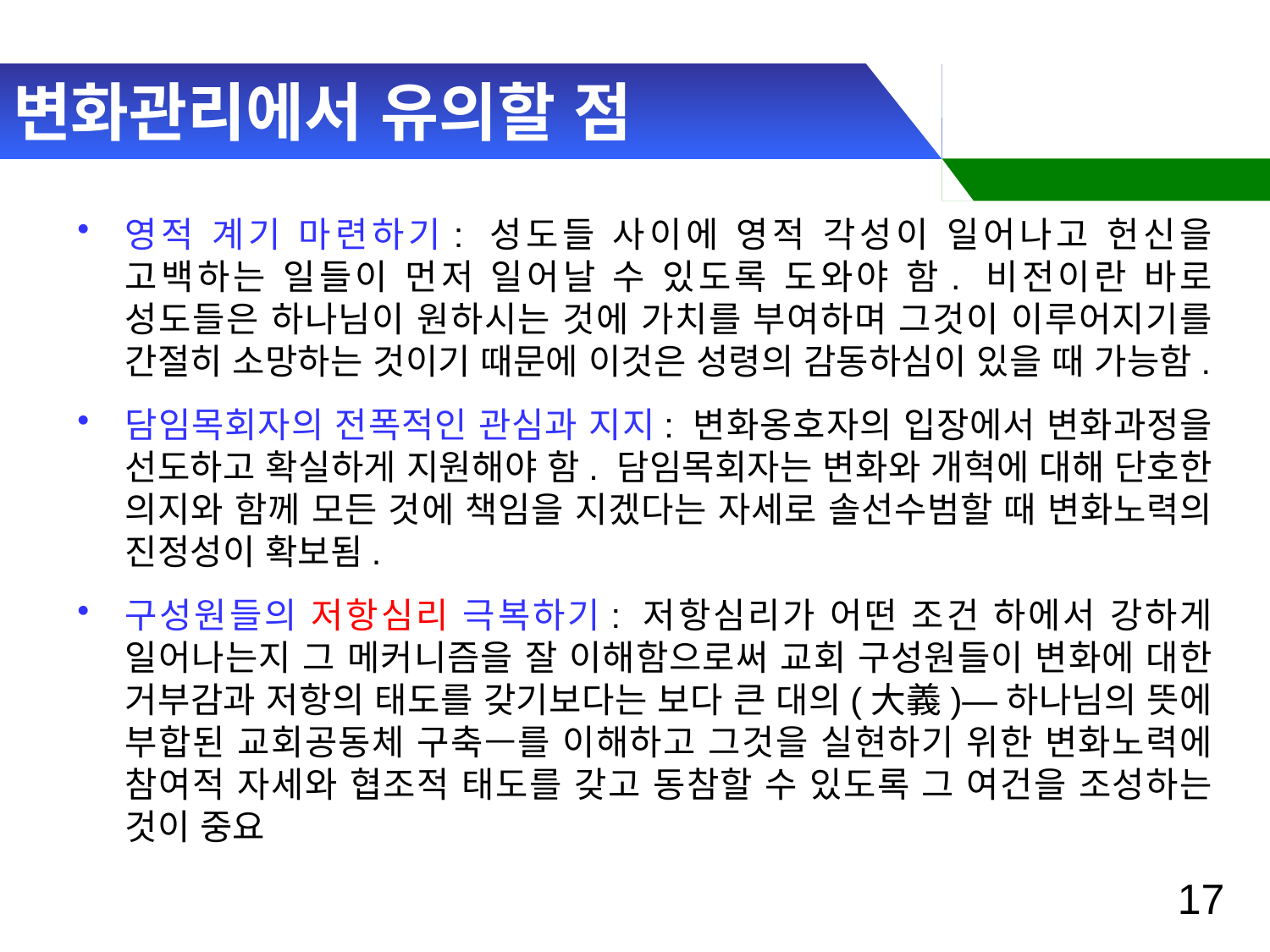

# 변화관리에서 유의할 점
영적 계기 마련하기: 성도들 사이에 영적 각성이 일어나고 헌신을 고백하는 일들이 먼저 일어날 수 있도록 도와야 함. 비전이란 바로 성도들은 하나님이 원하시는 것에 가치를 부여하며 그것이 이루어지기를 간절히 소망하는 것이기 때문에 이것은 성령의 감동하심이 있을 때 가능함.
담임목회자의 전폭적인 관심과 지지: 변화옹호자의 입장에서 변화과정을 선도하고 확실하게 지원해야 함. 담임목회자는 변화와 개혁에 대해 단호한 의지와 함께 모든 것에 책임을 지겠다는 자세로 솔선수범할 때 변화노력의 진정성이 확보됨.
구성원들의 저항심리 극복하기: 저항심리가 어떤 조건 하에서 강하게 일어나는지 그 메커니즘을 잘 이해함으로써 교회 구성원들이 변화에 대한 거부감과 저항의 태도를 갖기보다는 보다 큰 대의(大義)—하나님의 뜻에 부합된 교회공동체 구축—를 이해하고 그것을 실현하기 위한 변화노력에 참여적 자세와 협조적 태도를 갖고 동참할 수 있도록 그 여건을 조성하는 것이 중요

17